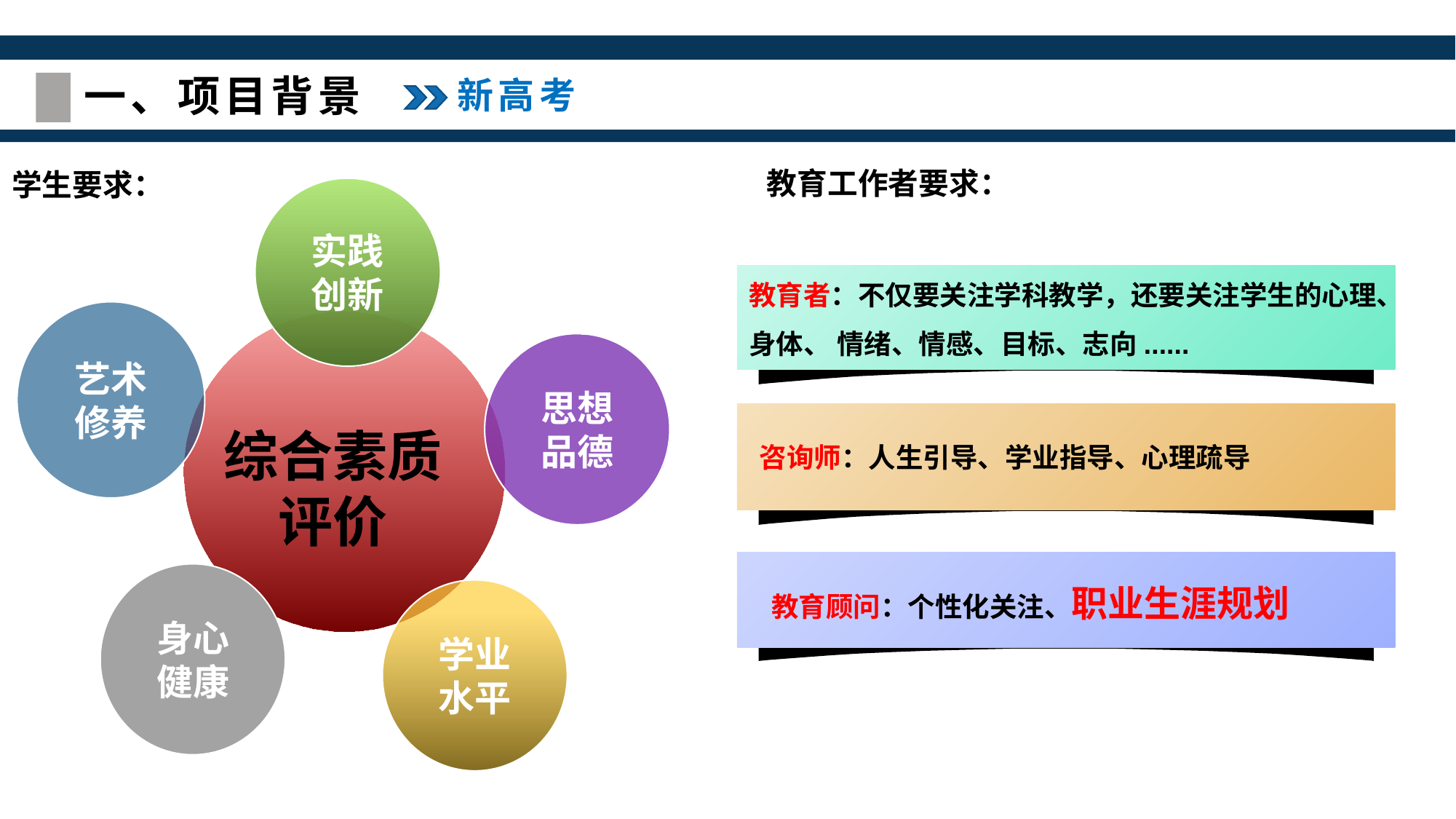

一、项目背景
新高考

教育工作者要求：
学生要求：

实践
创新
教育者：不仅要关注学科教学，还要关注学生的心理、
身体、 情绪、情感、目标、志向......

艺术
修养

综合素质
评价
思想
品德

咨询师：人生引导、学业指导、心理疏导

身心
健康
教育顾问：个性化关注、职业生涯规划
学业水平
第三章：产品与运营
延时符